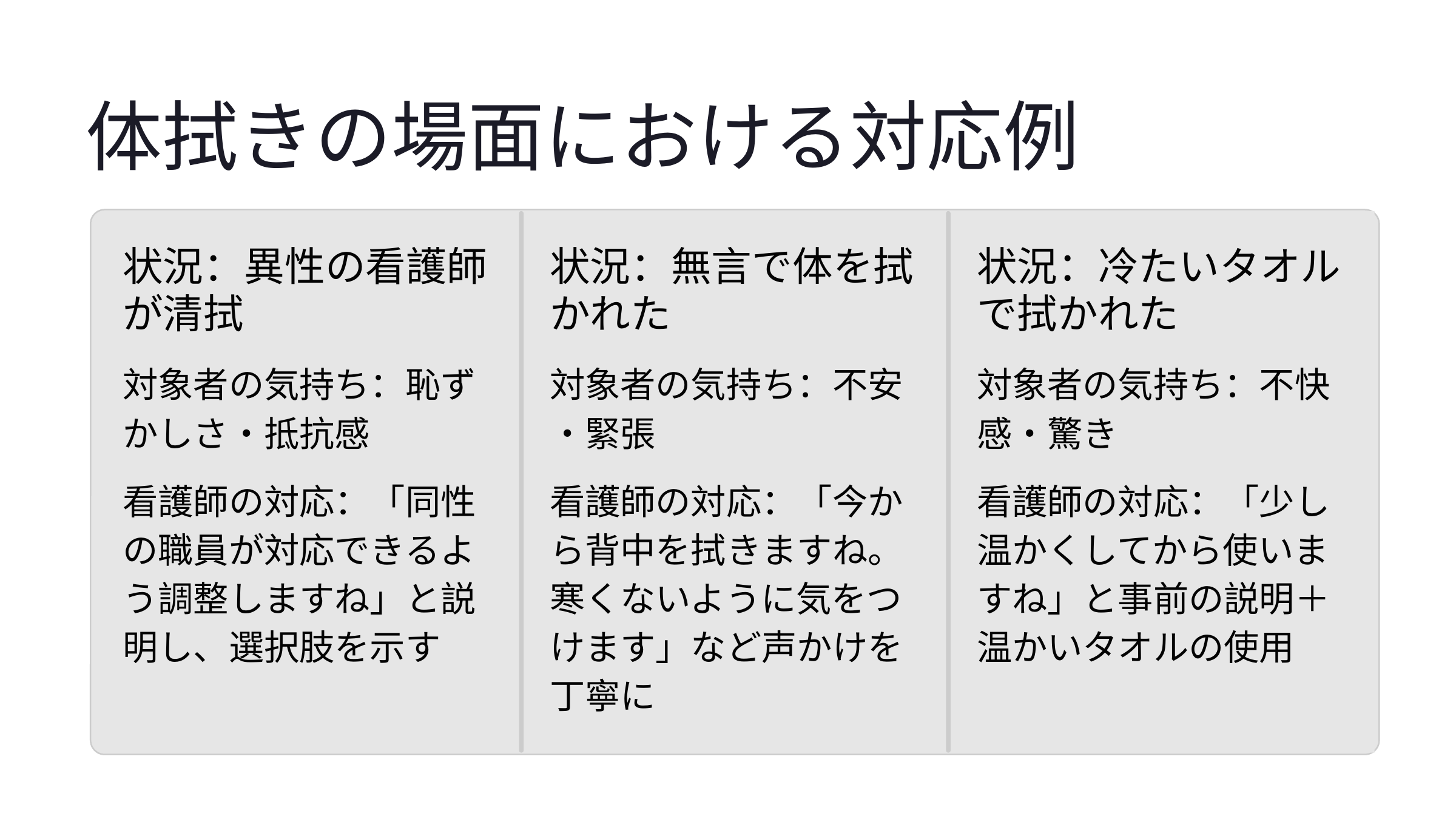

体拭きの場面における対応例

状況：異性の看護師が清拭
状況：無言で体を拭かれた
状況：冷たいタオルで拭かれた
対象者の気持ち：恥ずかしさ・抵抗感
対象者の気持ち：不安・緊張
対象者の気持ち：不快感・驚き
看護師の対応：「同性の職員が対応できるよう調整しますね」と説明し、選択肢を示す
看護師の対応：「今から背中を拭きますね。寒くないように気をつけます」など声かけを丁寧に
看護師の対応：「少し温かくしてから使いますね」と事前の説明＋温かいタオルの使用